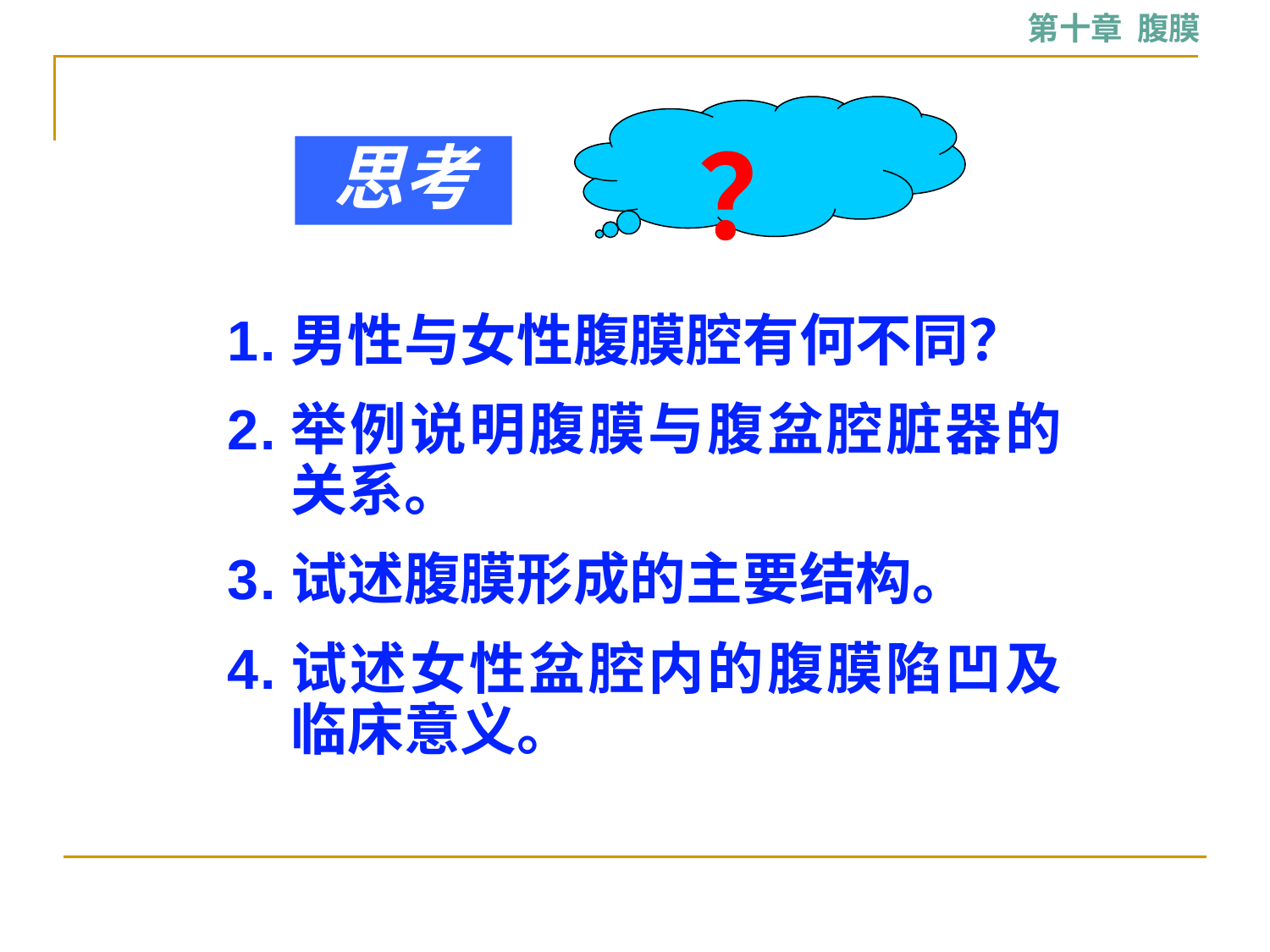

？
思考
男性与女性腹膜腔有何不同？
举例说明腹膜与腹盆腔脏器的关系。
试述腹膜形成的主要结构。
试述女性盆腔内的腹膜陷凹及临床意义。